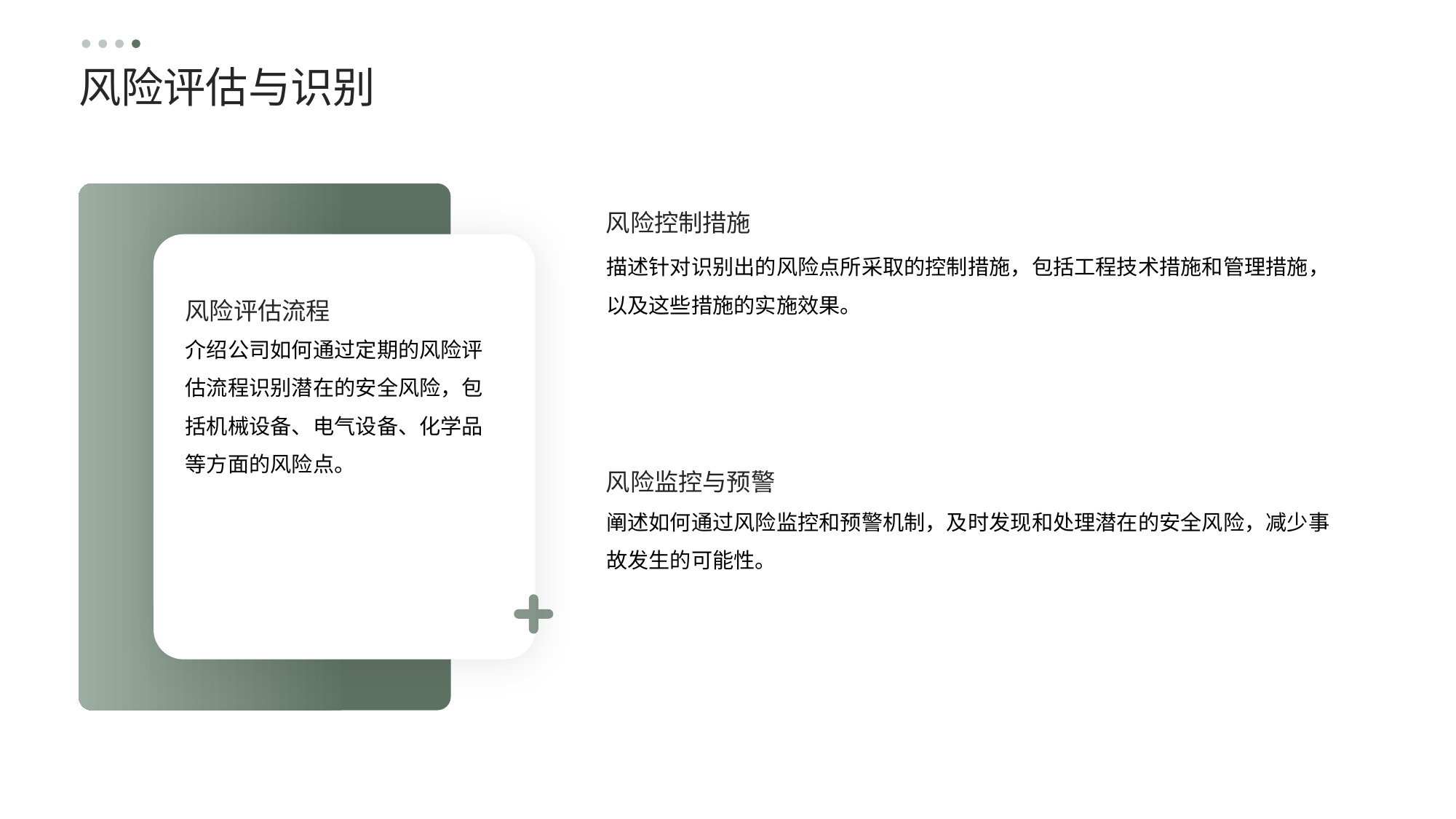

风险评估与识别

风险控制措施
描述针对识别出的风险点所采取的控制措施，包括工程技术措施和管理措施，以及这些措施的实施效果。
风险评估流程

介绍公司如何通过定期的风险评估流程识别潜在的安全风险，包括机械设备、电气设备、化学品等方面的风险点。
风险监控与预警
阐述如何通过风险监控和预警机制，及时发现和处理潜在的安全风险，减少事故发生的可能性。